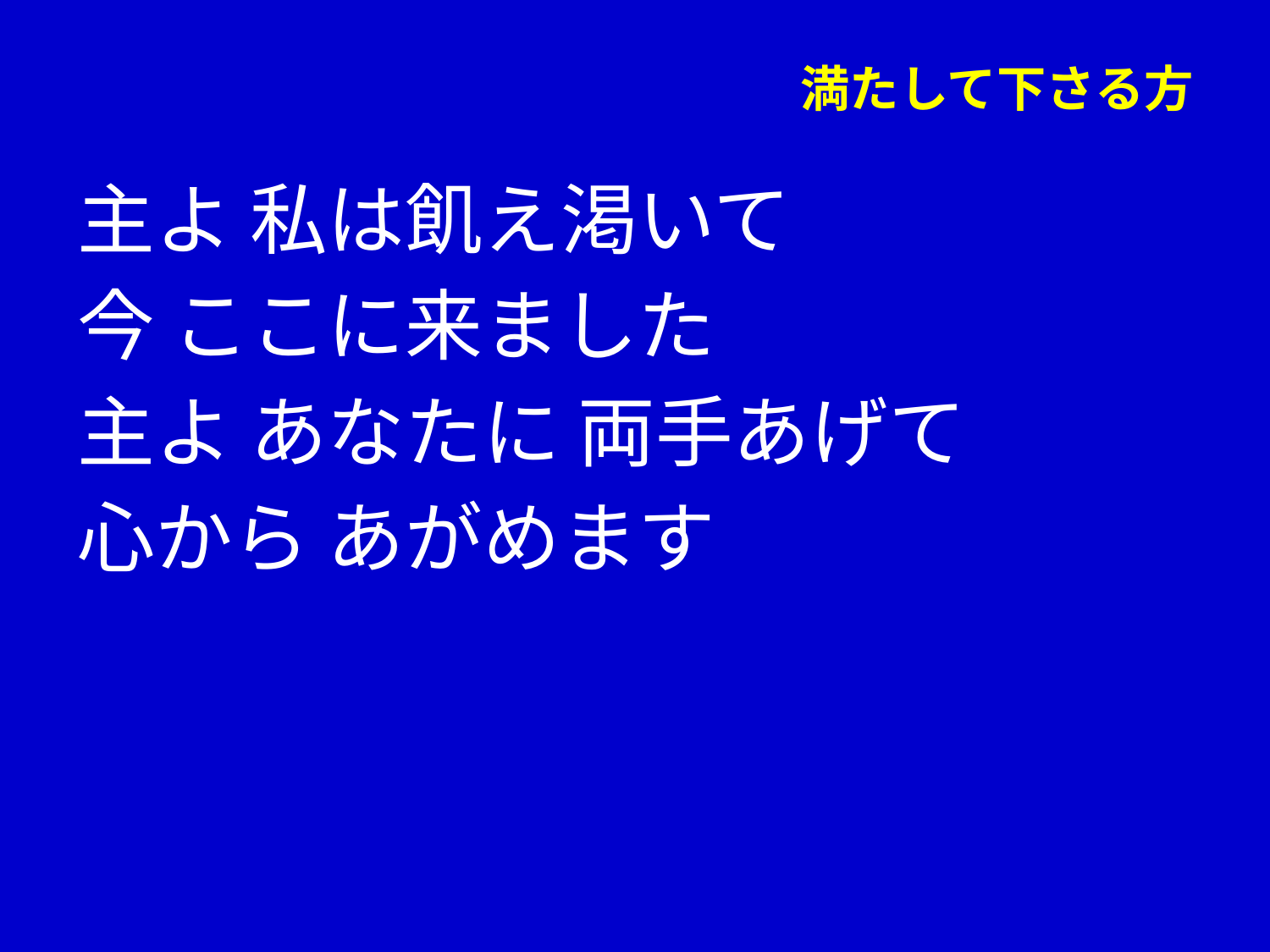

# 満たして下さる方

主よ 私は飢え渇いて
今 ここに来ました
主よ あなたに 両手あげて
心から あがめます